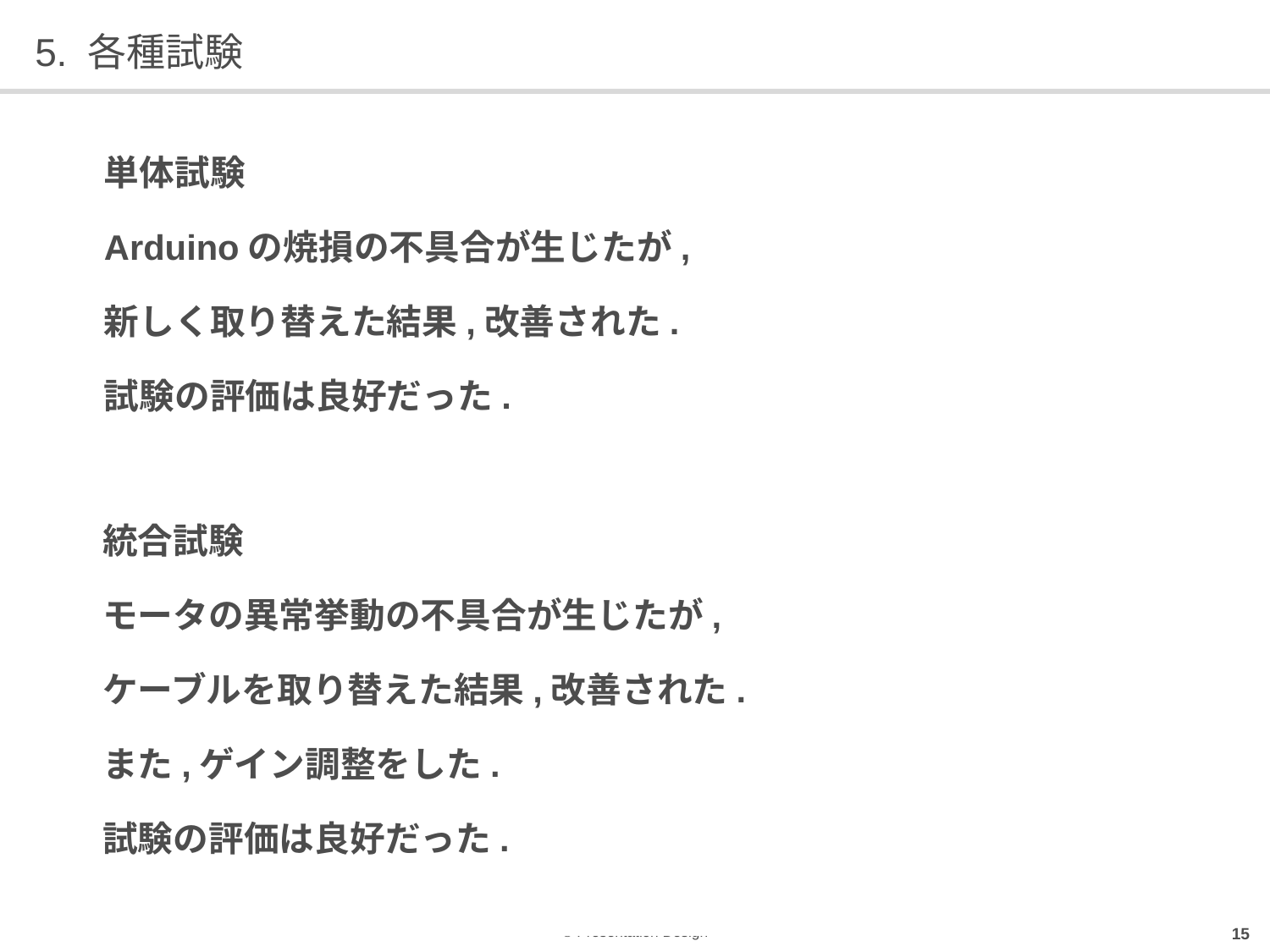

# 5. 各種試験
単体試験
Arduinoの焼損の不具合が生じたが,
新しく取り替えた結果,改善された.
試験の評価は良好だった.
統合試験
モータの異常挙動の不具合が生じたが,
ケーブルを取り替えた結果,改善された.
また,ゲイン調整をした.
試験の評価は良好だった.

15